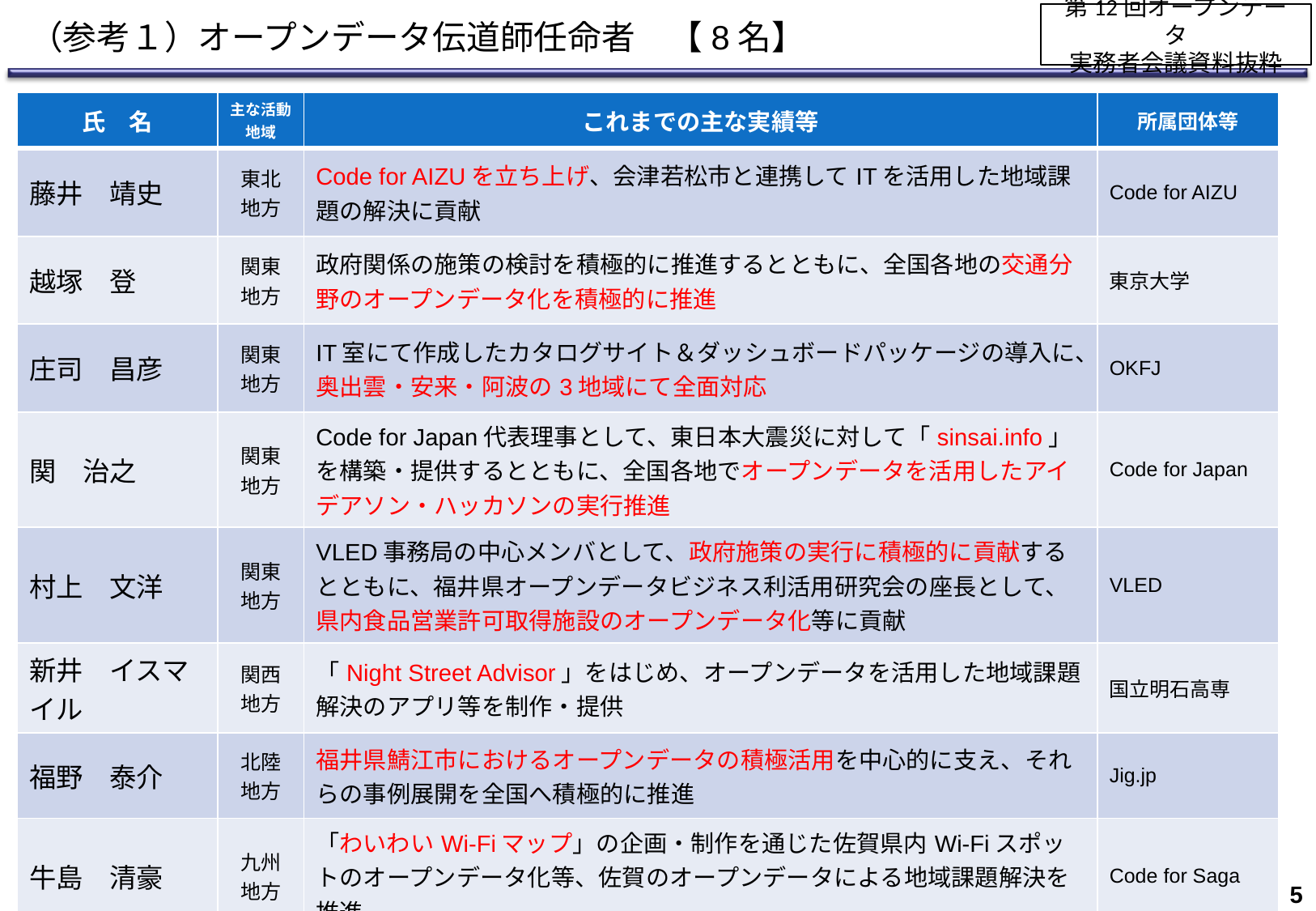

# （参考１）オープンデータ伝道師任命者　【8名】
第12回オープンデータ
実務者会議資料抜粋

| 氏　名 | 主な活動地域 | これまでの主な実績等 | 所属団体等 |
| --- | --- | --- | --- |
| 藤井　靖史 | 東北 地方 | Code for AIZUを立ち上げ、会津若松市と連携してITを活用した地域課題の解決に貢献 | Code for AIZU |
| 越塚　登 | 関東 地方 | 政府関係の施策の検討を積極的に推進するとともに、全国各地の交通分野のオープンデータ化を積極的に推進 | 東京大学 |
| 庄司　昌彦 | 関東 地方 | IT室にて作成したカタログサイト＆ダッシュボードパッケージの導入に、奥出雲・安来・阿波の3地域にて全面対応 | OKFJ |
| 関　治之 | 関東 地方 | Code for Japan代表理事として、東日本大震災に対して「sinsai.info」を構築・提供するとともに、全国各地でオープンデータを活用したアイデアソン・ハッカソンの実行推進 | Code for Japan |
| 村上　文洋 | 関東 地方 | VLED事務局の中心メンバとして、政府施策の実行に積極的に貢献するとともに、福井県オープンデータビジネス利活用研究会の座長として、県内食品営業許可取得施設のオープンデータ化等に貢献 | VLED |
| 新井　イスマイル | 関西 地方 | 「Night Street Advisor」をはじめ、オープンデータを活用した地域課題解決のアプリ等を制作・提供 | 国立明石高専 |
| 福野　泰介 | 北陸 地方 | 福井県鯖江市におけるオープンデータの積極活用を中心的に支え、それらの事例展開を全国へ積極的に推進 | Jig.jp |
| 牛島　清豪 | 九州 地方 | 「わいわいWi-Fiマップ」の企画・制作を通じた佐賀県内Wi-Fiスポットのオープンデータ化等、佐賀のオープンデータによる地域課題解決を推進 | Code for Saga |
5